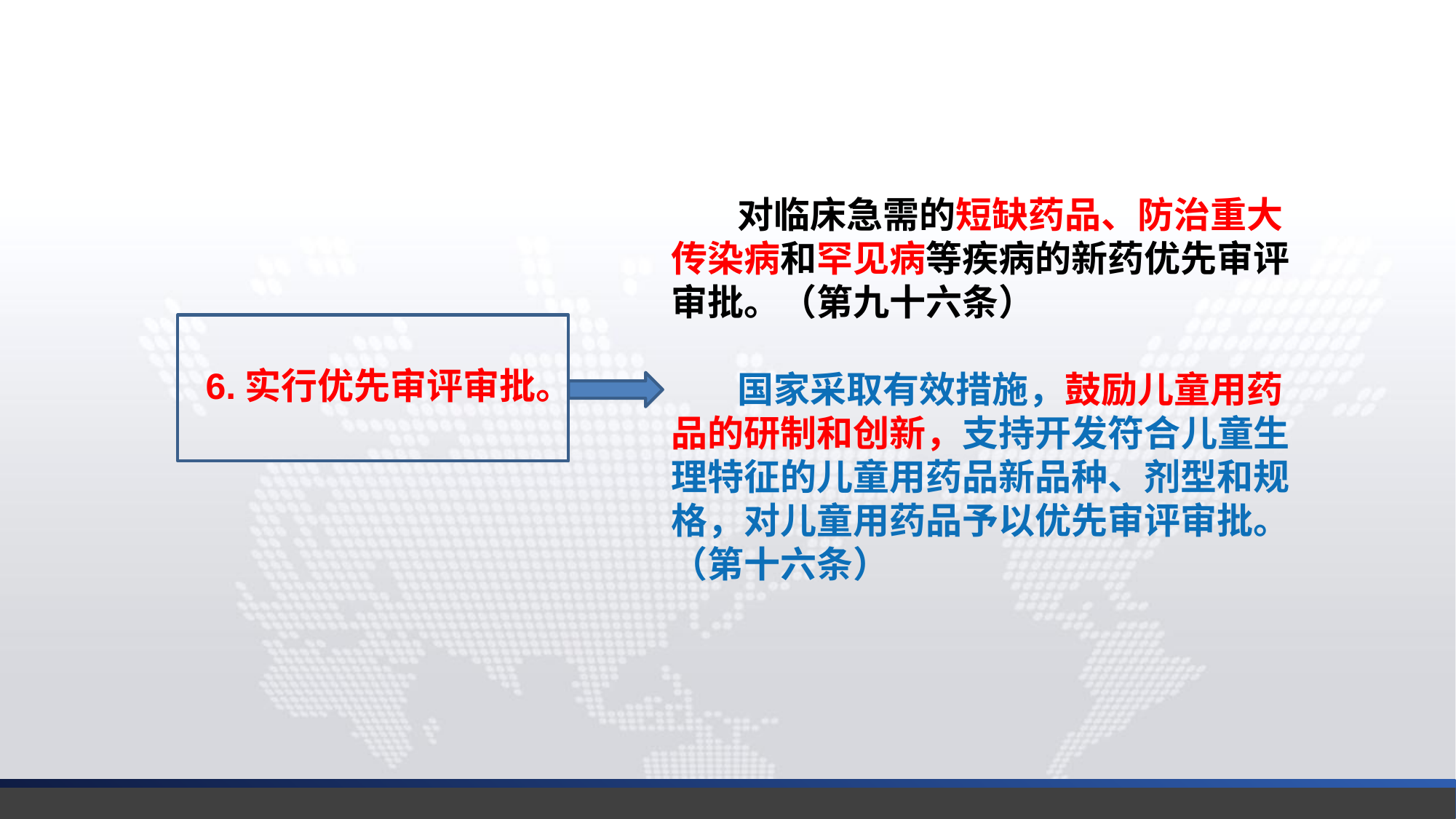

对临床急需的短缺药品、防治重大传染病和罕见病等疾病的新药优先审评审批。（第九十六条）

       国家采取有效措施，鼓励儿童用药品的研制和创新，支持开发符合儿童生理特征的儿童用药品新品种、剂型和规格，对儿童用药品予以优先审评审批。（第十六条）

6.实行优先审评审批。

延时符